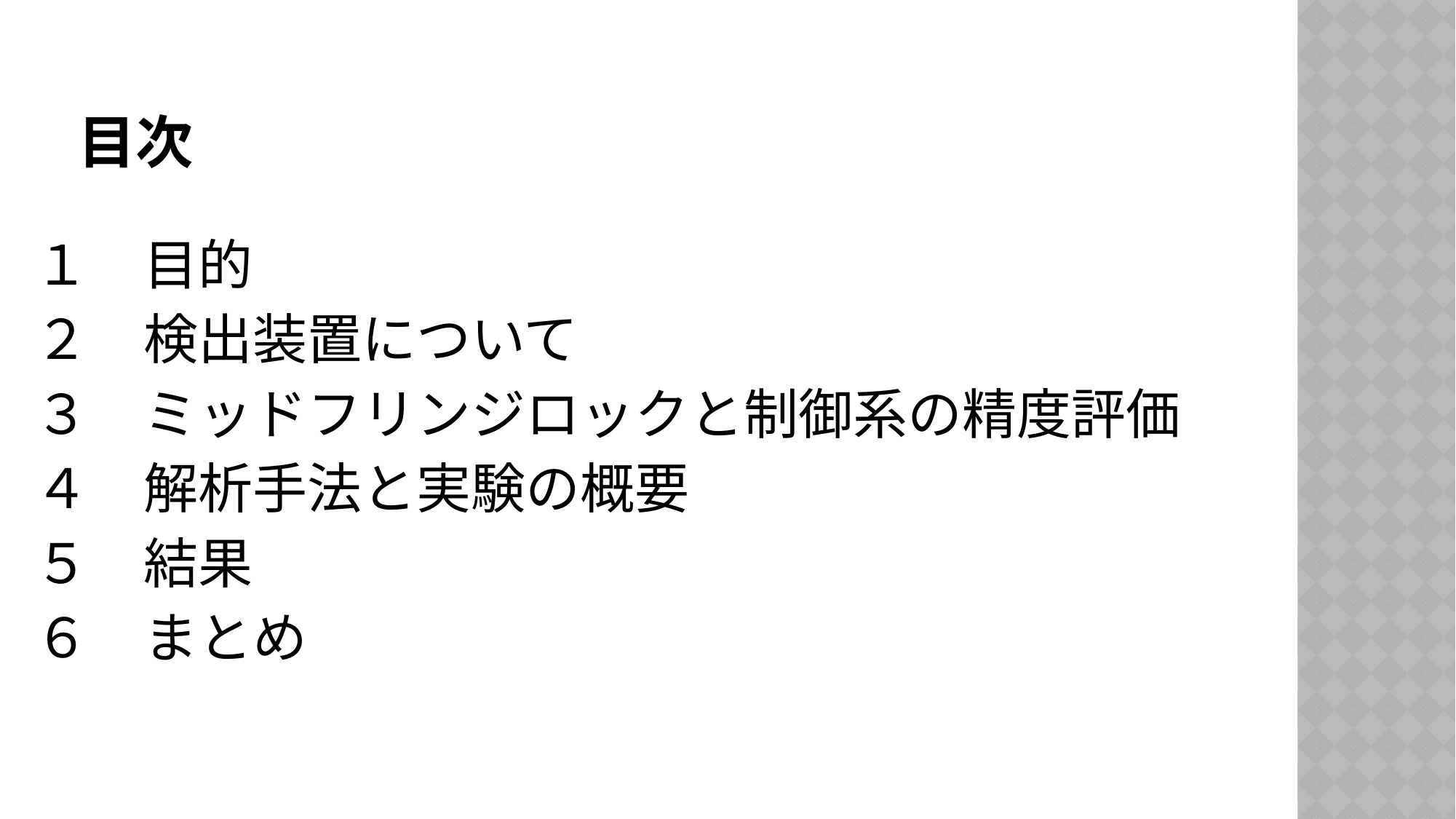

# 目次
１　目的
２　検出装置について
３　ミッドフリンジロックと制御系の精度評価
４　解析手法と実験の概要
５　結果
６　まとめ